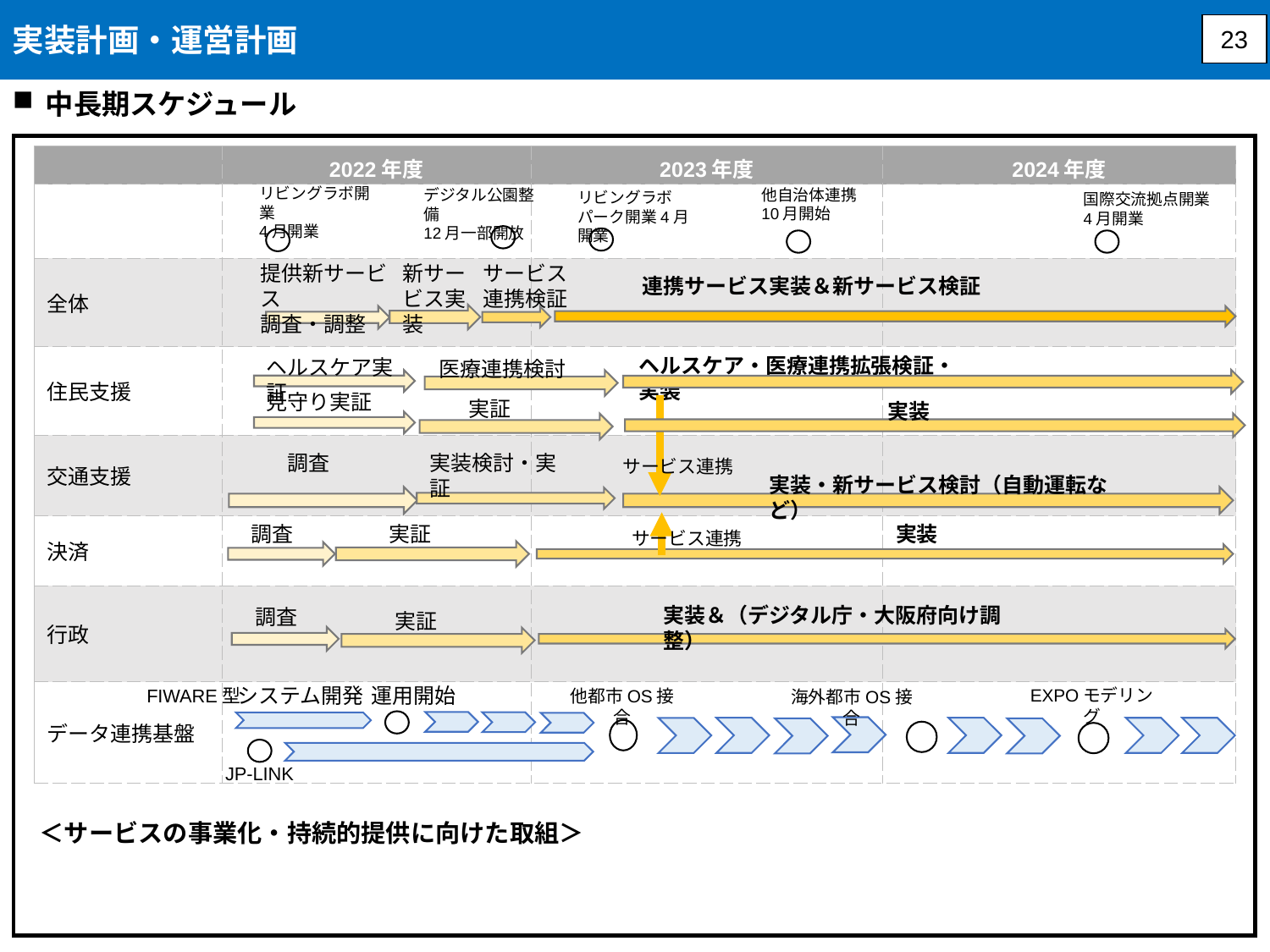

実装計画・運営計画
23
中長期スケジュール

|  | 2022年度 | 2023年度 | 2024年度 |
| --- | --- | --- | --- |
|  |  |  |  |
| 全体 |  |  |  |
| 住民支援 |  |  |  |
| 交通支援 |  |  |  |
| 決済 |  |  |  |
| 行政 |  |  |  |
| データ連携基盤 |  |  |  |
リビングラボ開業
4月開業
他自治体連携
10月開始
デジタル公園整備
12月一部開放
リビングラボパーク開業4月開業
国際交流拠点開業4月開業

提供新サービス
調査・調整
新サービス実装
サービス
連携検証
連携サービス実装＆新サービス検証

ヘルスケア・医療連携拡張検証・実装
ヘルスケア実証
医療連携検討

見守り実証
実証
実装

調査
実装検討・実証
サービス連携
実装・新サービス検討（自動運転など）

調査
実証
実装
サービス連携

実装＆（デジタル庁・大阪府向け調整）
調査
実証

システム開発
運用開始
FIWARE型
EXPOモデリング
他都市OS接合
海外都市OS接合

JP-LINK
＜サービスの事業化・持続的提供に向けた取組＞